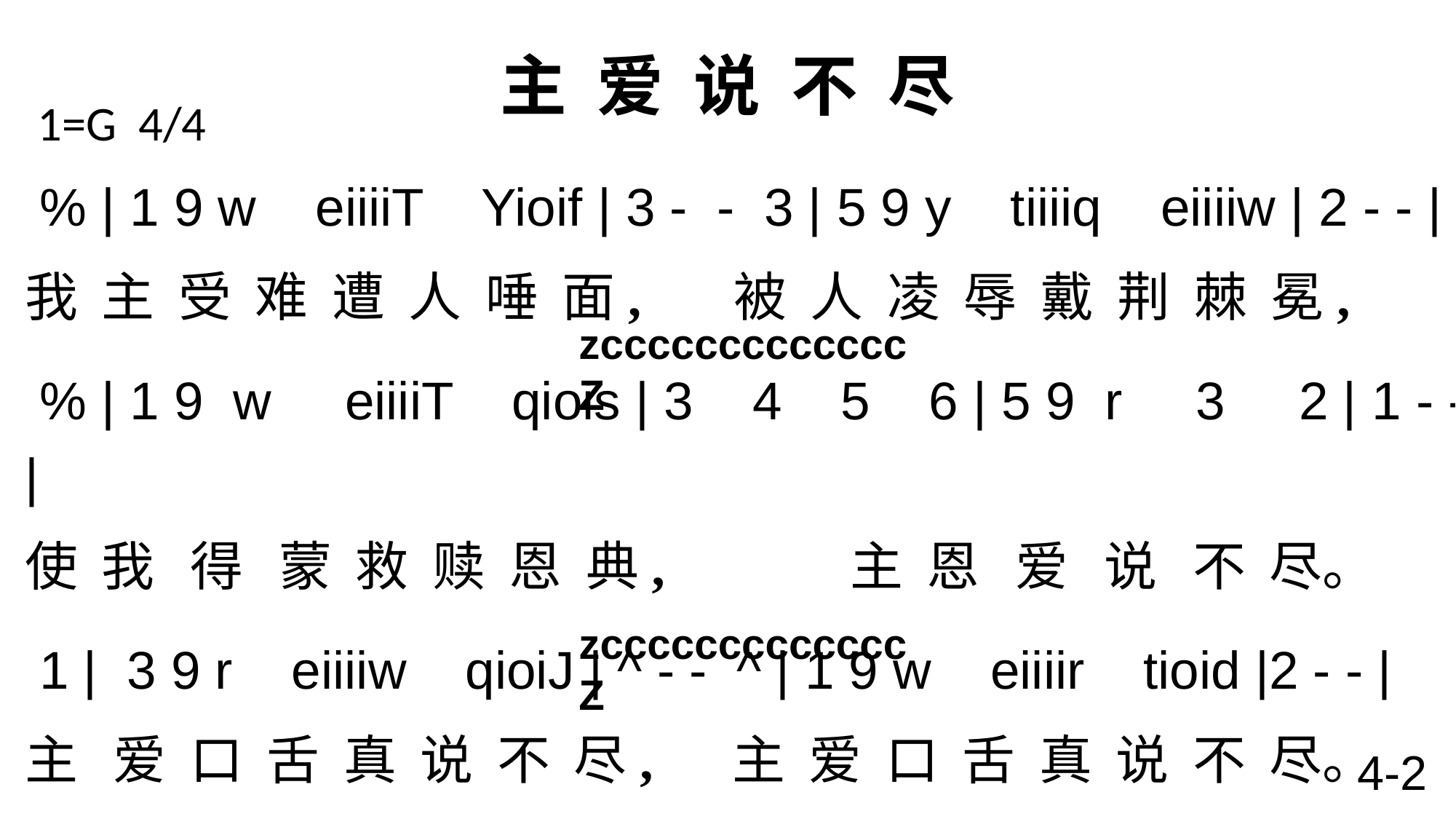

# 主  爱  说  不  尽
1=G  4/4
 % | 1 9 w    eiiiiT    Yioif | 3 -  -  3 | 5 9 y    tiiiiq    eiiiiw | 2 - - |
我  主  受  难  遭  人  唾  面,      被  人  凌  辱  戴  荆  棘  冕,
 % | 1 9  w     eiiiiT    qiois | 3    4    5    6 | 5 9  r     3     2 | 1 - - |
使  我   得   蒙  救  赎  恩  典,             主  恩   爱   说   不  尽。
 1 |  3 9 r    eiiiiw    qioiJ | ^ - -  ^ | 1 9 w    eiiiir    tioid |2 - - |
主   爱  口  舌  真  说  不  尽,     主  爱  口  舌  真  说  不  尽。
 % | 1 9  w     eiiiiT    qiois | 3    4    5    6 | 5 9  r     3     2 | 1 - - \
耶  稣   向   我  所  施  恩  爱,             口  舌   真   说   不  尽。
     zcccccccccccccZ
     zcccccccccccccZ
4-2